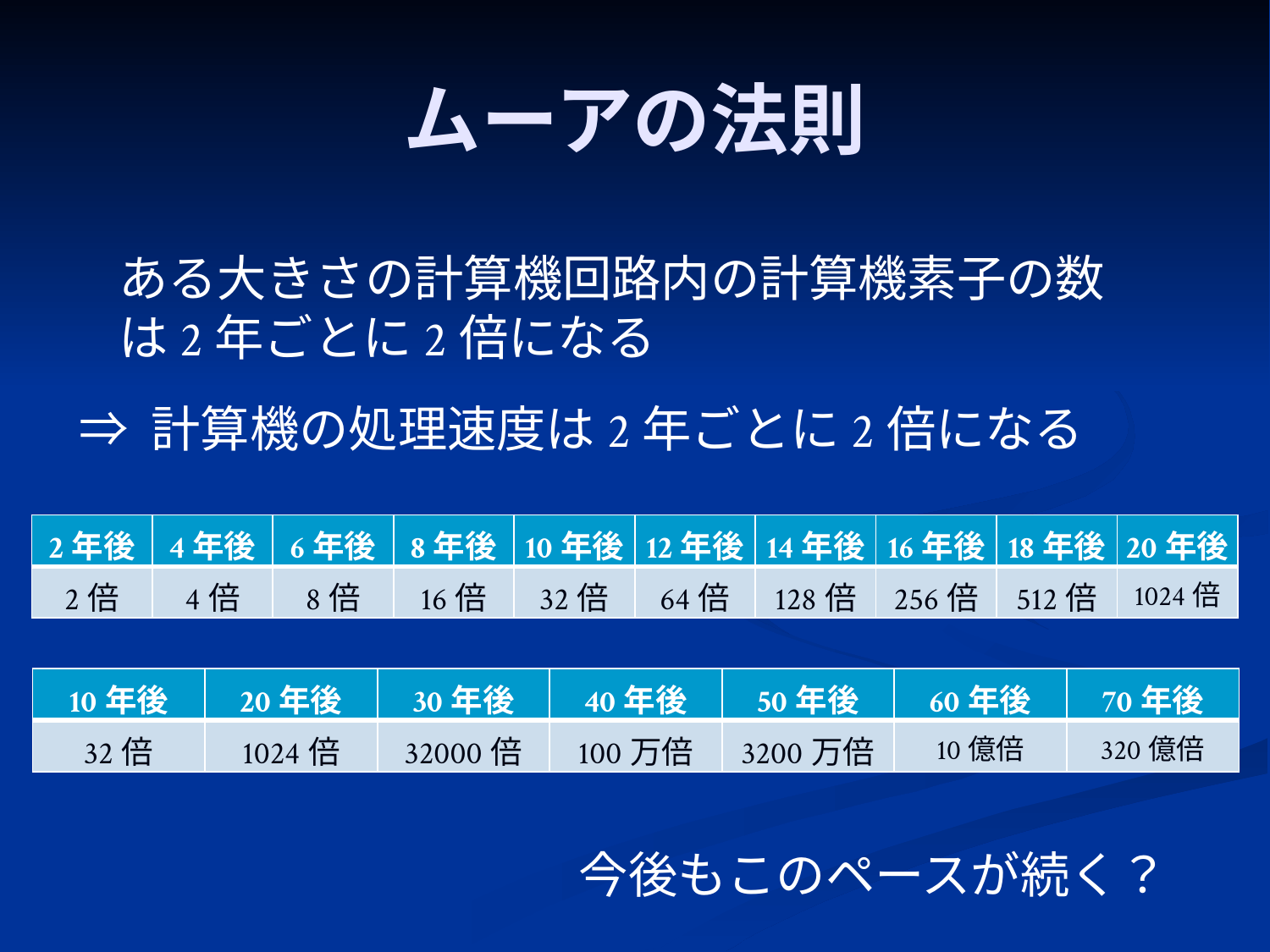

# ムーアの法則
ある大きさの計算機回路内の計算機素子の数は2年ごとに2倍になる
⇒ 計算機の処理速度は2年ごとに2倍になる
| 2年後 | 4年後 | 6年後 | 8年後 | 10年後 | 12年後 | 14年後 | 16年後 | 18年後 | 20年後 |
| --- | --- | --- | --- | --- | --- | --- | --- | --- | --- |
| 2倍 | 4倍 | 8倍 | 16倍 | 32倍 | 64倍 | 128倍 | 256倍 | 512倍 | 1024倍 |
| 10年後 | 20年後 | 30年後 | 40年後 | 50年後 | 60年後 | 70年後 |
| --- | --- | --- | --- | --- | --- | --- |
| 32倍 | 1024倍 | 32000倍 | 100万倍 | 3200万倍 | 10億倍 | 320億倍 |
今後もこのペースが続く？